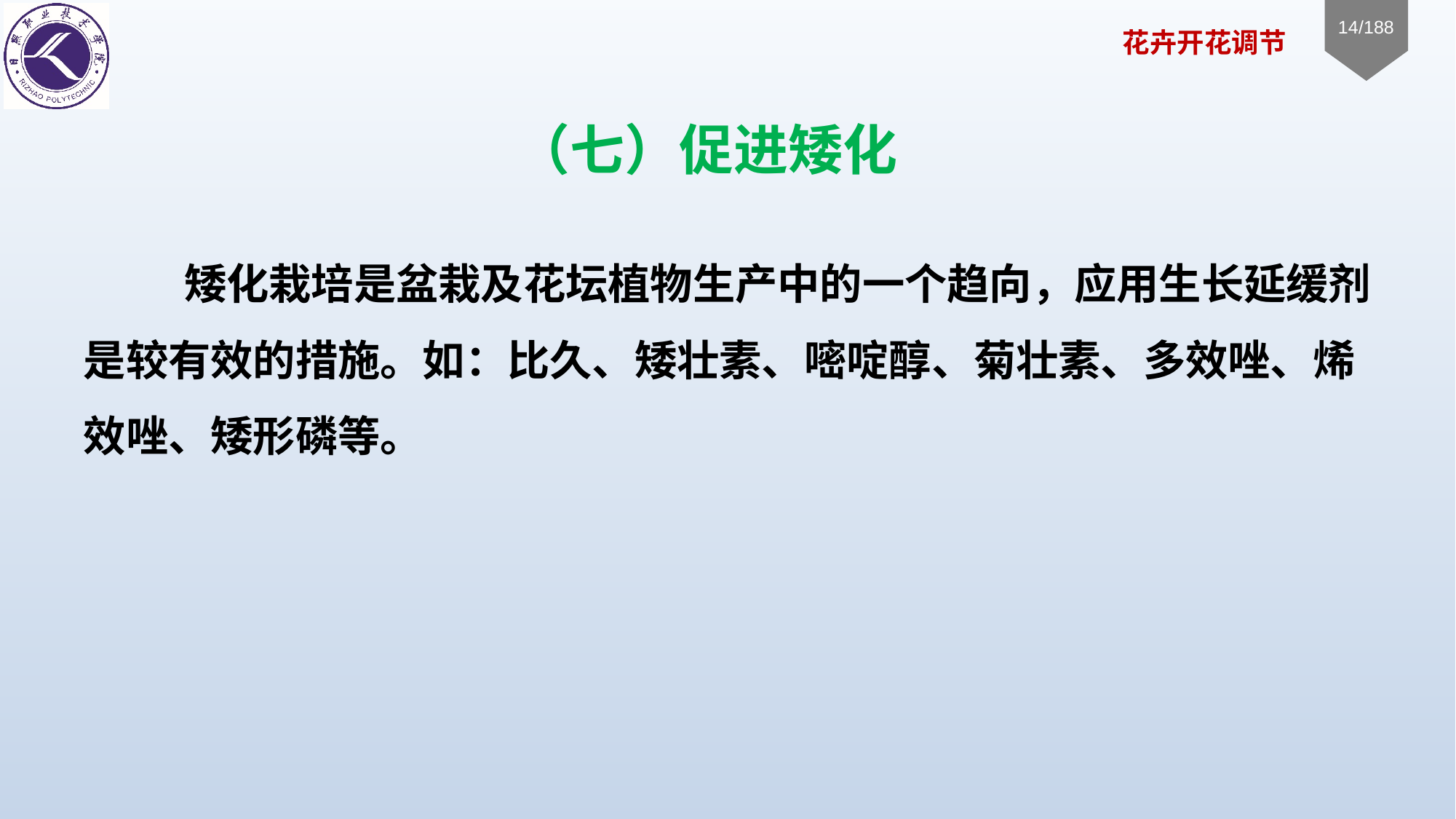

# （七）促进矮化
   矮化栽培是盆栽及花坛植物生产中的一个趋向，应用生长延缓剂是较有效的措施。如：比久、矮壮素、嘧啶醇、菊壮素、多效唑、烯效唑、矮形磷等。